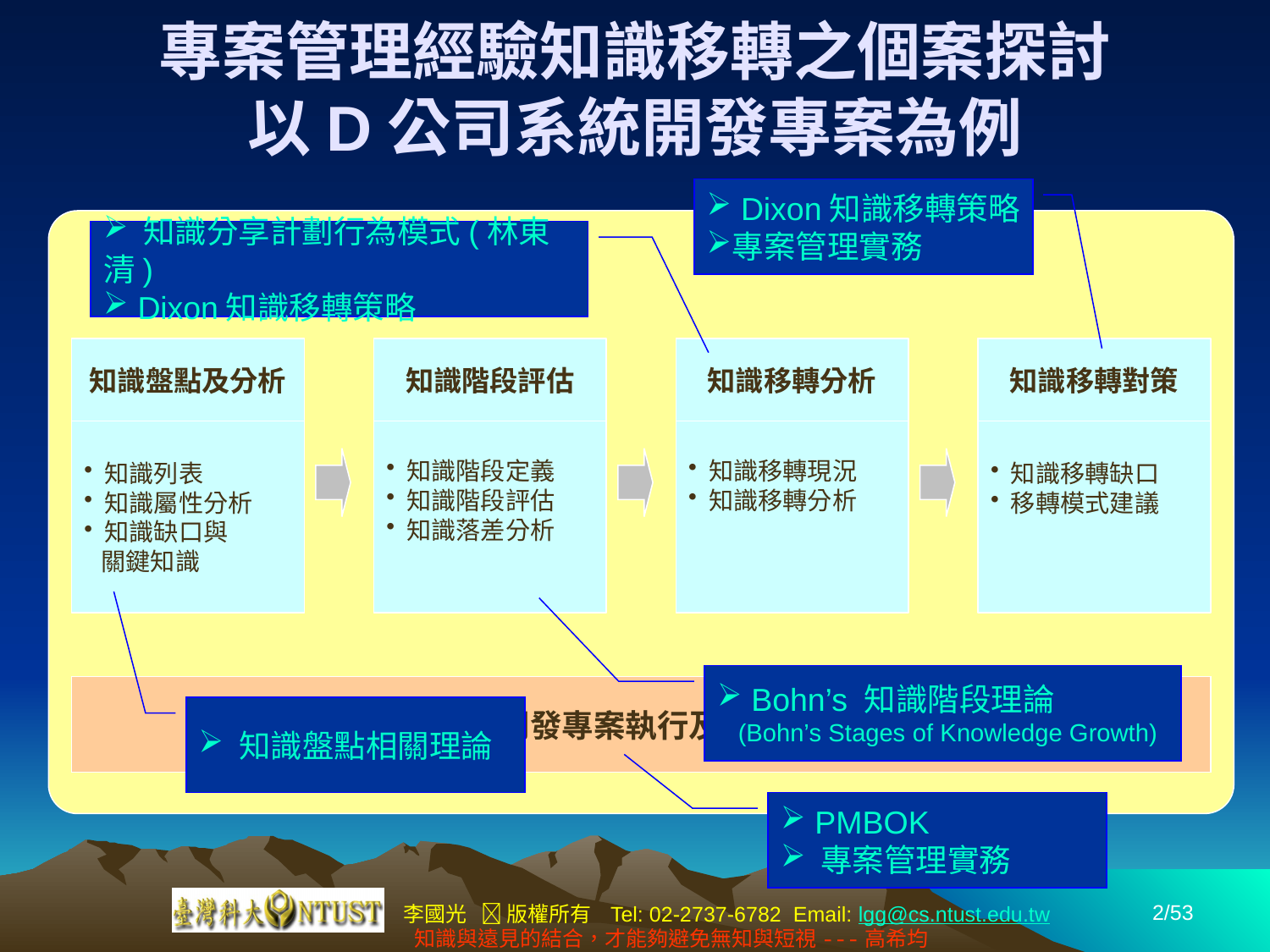

# 專案管理經驗知識移轉之個案探討 以D公司系統開發專案為例
 Dixon知識移轉策略
專案管理實務
 知識分享計劃行為模式(林東清)
 Dixon知識移轉策略
 Bohn’s 知識階段理論
   (Bohn’s Stages of Knowledge Growth)
 知識盤點相關理論
 PMBOK
 專案管理實務

個案公司背景
知識盤點及分析
 知識列表
 知識屬性分析
 知識缺口與
  關鍵知識
知識階段評估
 知識階段定義
 知識階段評估
 知識落差分析

知識移轉分析
 知識移轉現況
 知識移轉分析

知識移轉對策
 知識移轉缺口
 移轉模式建議

系統開發專案執行及管理流程
2/53